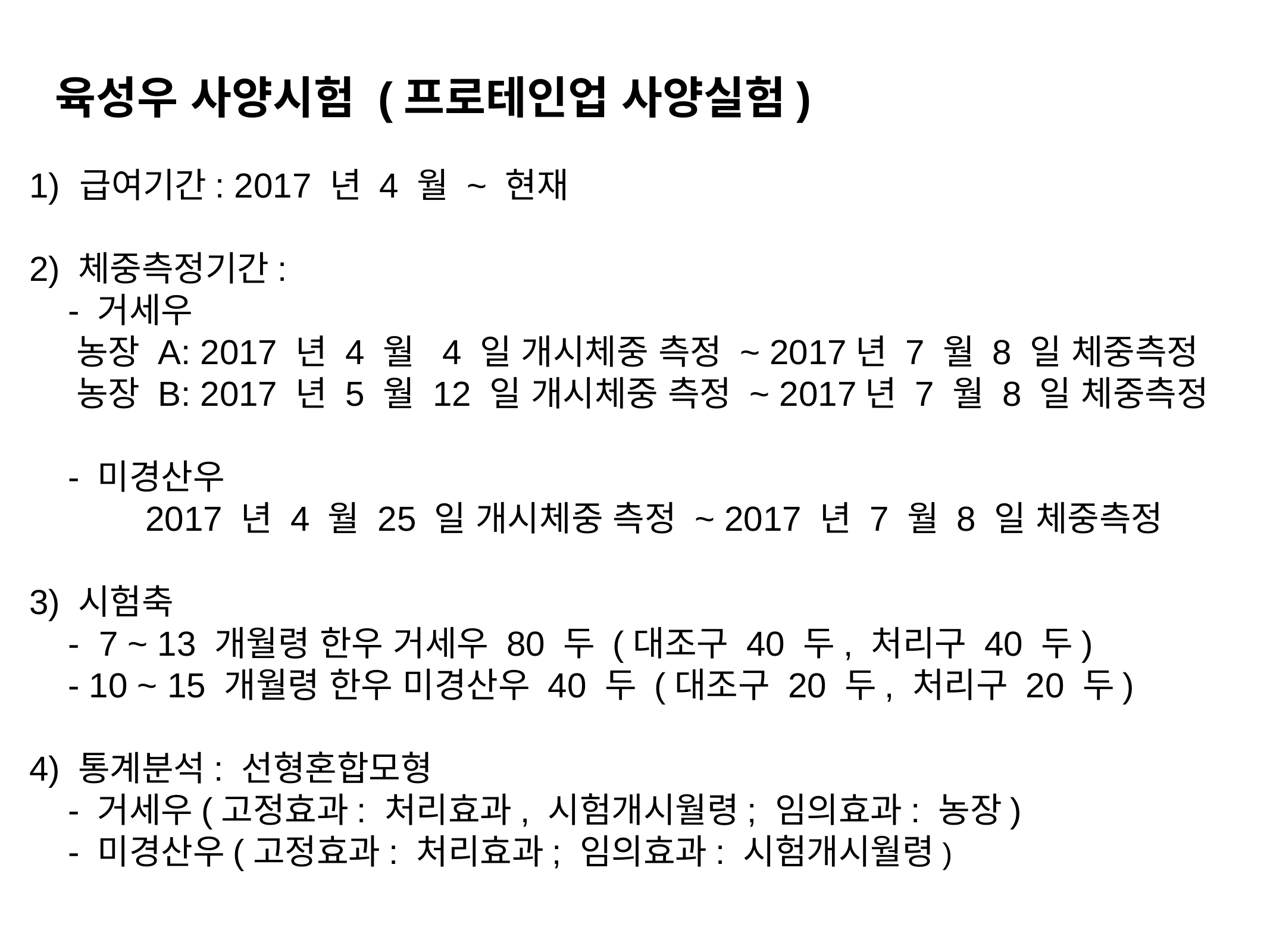

육성우 사양시험 (프로테인업 사양실험)
급여기간: 2017 년 4 월 ~ 현재

2) 체중측정기간:
    - 거세우
    농장 A: 2017 년 4 월  4 일 개시체중 측정 ~ 2017년 7 월 8 일 체중측정
    농장 B: 2017 년 5 월 12 일 개시체중 측정 ~ 2017년 7 월 8 일 체중측정

    - 미경산우
            2017 년 4 월 25 일 개시체중 측정 ~ 2017 년 7 월 8 일 체중측정

3) 시험축
    -  7 ~ 13 개월령 한우 거세우 80 두 (대조구 40 두, 처리구 40 두)
    - 10 ~ 15 개월령 한우 미경산우 40 두 (대조구 20 두, 처리구 20 두)

4) 통계분석: 선형혼합모형
    - 거세우(고정효과: 처리효과, 시험개시월령; 임의효과: 농장)
    - 미경산우(고정효과: 처리효과; 임의효과: 시험개시월령)